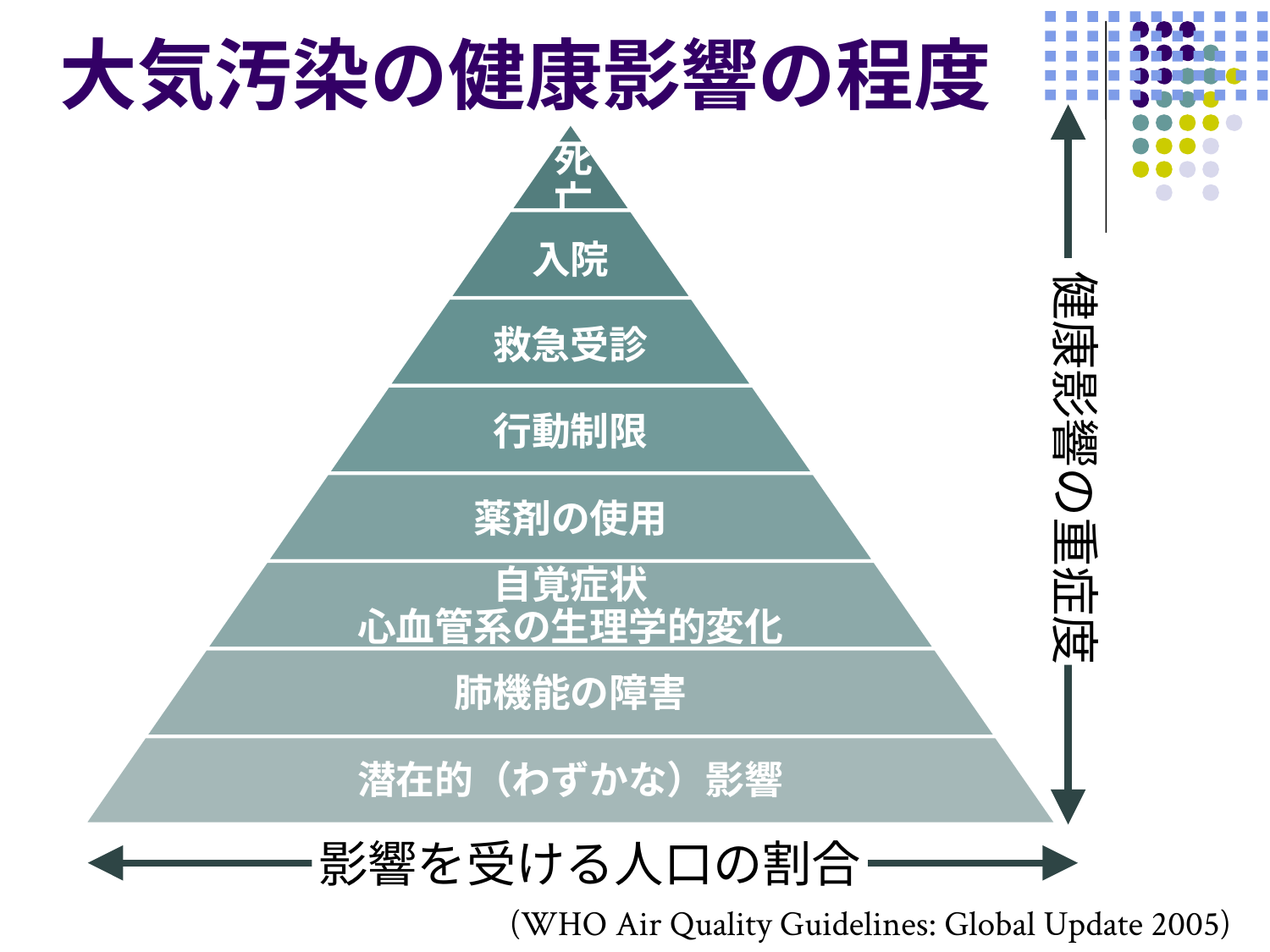

# 大気汚染の健康影響の程度
死亡
入院
救急受診
行動制限
薬剤の使用
自覚症状
心血管系の生理学的変化
肺機能の障害
潜在的（わずかな）影響
健康影響の重症度
影響を受ける人口の割合
(WHO Air Quality Guidelines: Global Update 2005)